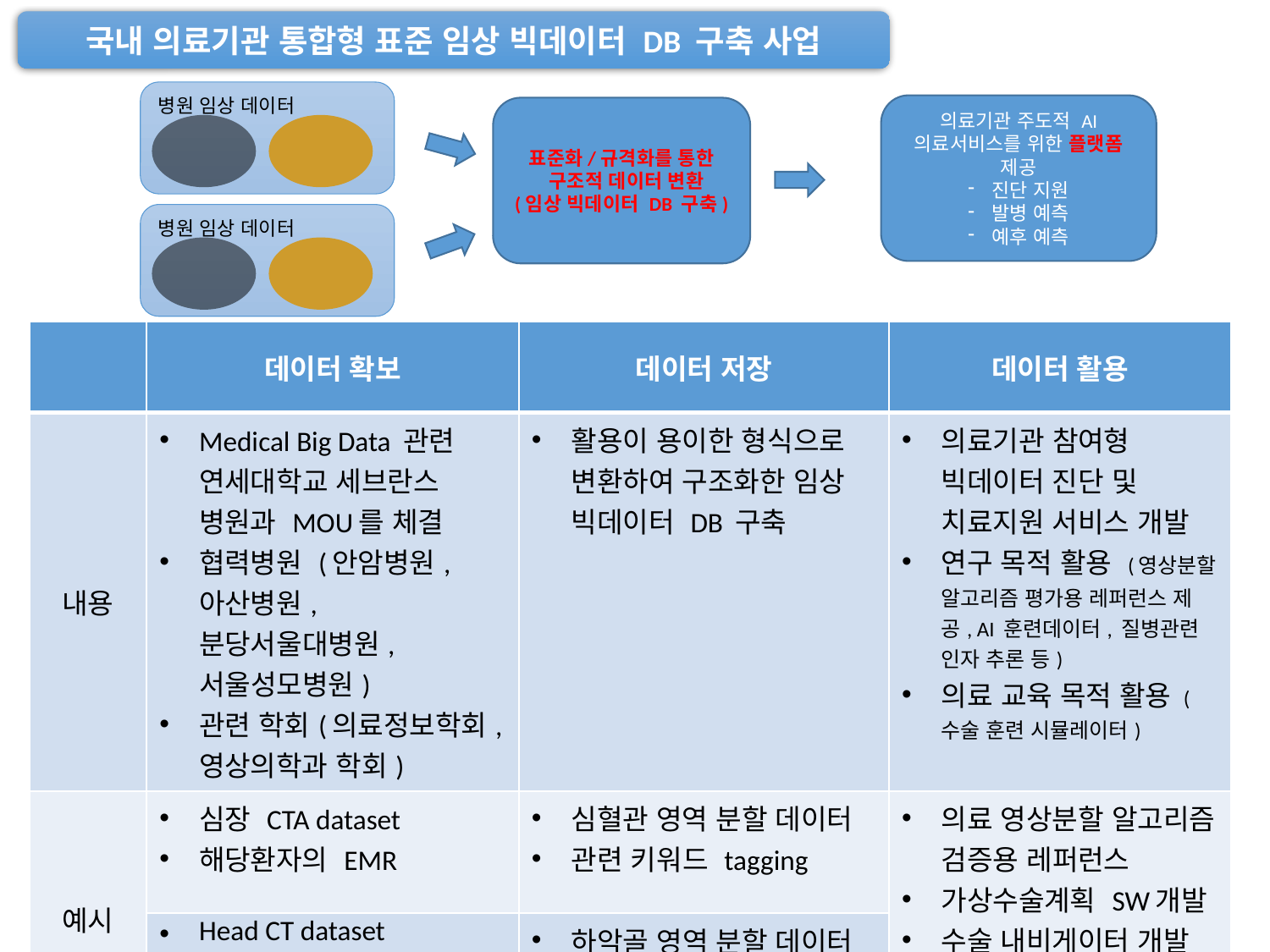

국내 의료기관 통합형 표준 임상 빅데이터 DB 구축 사업
병원 임상 데이터
의료기관 주도적 AI 의료서비스를 위한 플랫폼 제공
진단 지원
발병 예측
예후 예측
표준화/규격화를 통한
 구조적 데이터 변환
(임상 빅데이터 DB 구축)
PACS
(의료영상)
EMR/notes

병원 임상 데이터

PACS
(의료영상)
EMR/notes
|  | 데이터 확보 | 데이터 저장 | 데이터 활용 |
| --- | --- | --- | --- |
| 내용 | Medical Big Data 관련 연세대학교 세브란스 병원과 MOU를 체결 협력병원 (안암병원, 아산병원, 분당서울대병원, 서울성모병원) 관련 학회(의료정보학회, 영상의학과 학회) | 활용이 용이한 형식으로 변환하여 구조화한 임상 빅데이터 DB 구축 | 의료기관 참여형 빅데이터 진단 및 치료지원 서비스 개발 연구 목적 활용 (영상분할 알고리즘 평가용 레퍼런스 제공, AI 훈련데이터, 질병관련 인자 추론 등) 의료 교육 목적 활용 (수술 훈련 시뮬레이터) |
| 예시 | 심장 CTA dataset 해당환자의 EMR | 심혈관 영역 분할 데이터 관련 키워드 tagging | 의료 영상분할 알고리즘 검증용 레퍼런스 가상수술계획 SW개발 수술 내비게이터 개발 훈련 시뮬레이터 개발 영상진단 지원 |
|  | Head CT dataset 해당환자의 EMR | 하악골 영역 분할 데이터 관련 키워드 tagging |  |